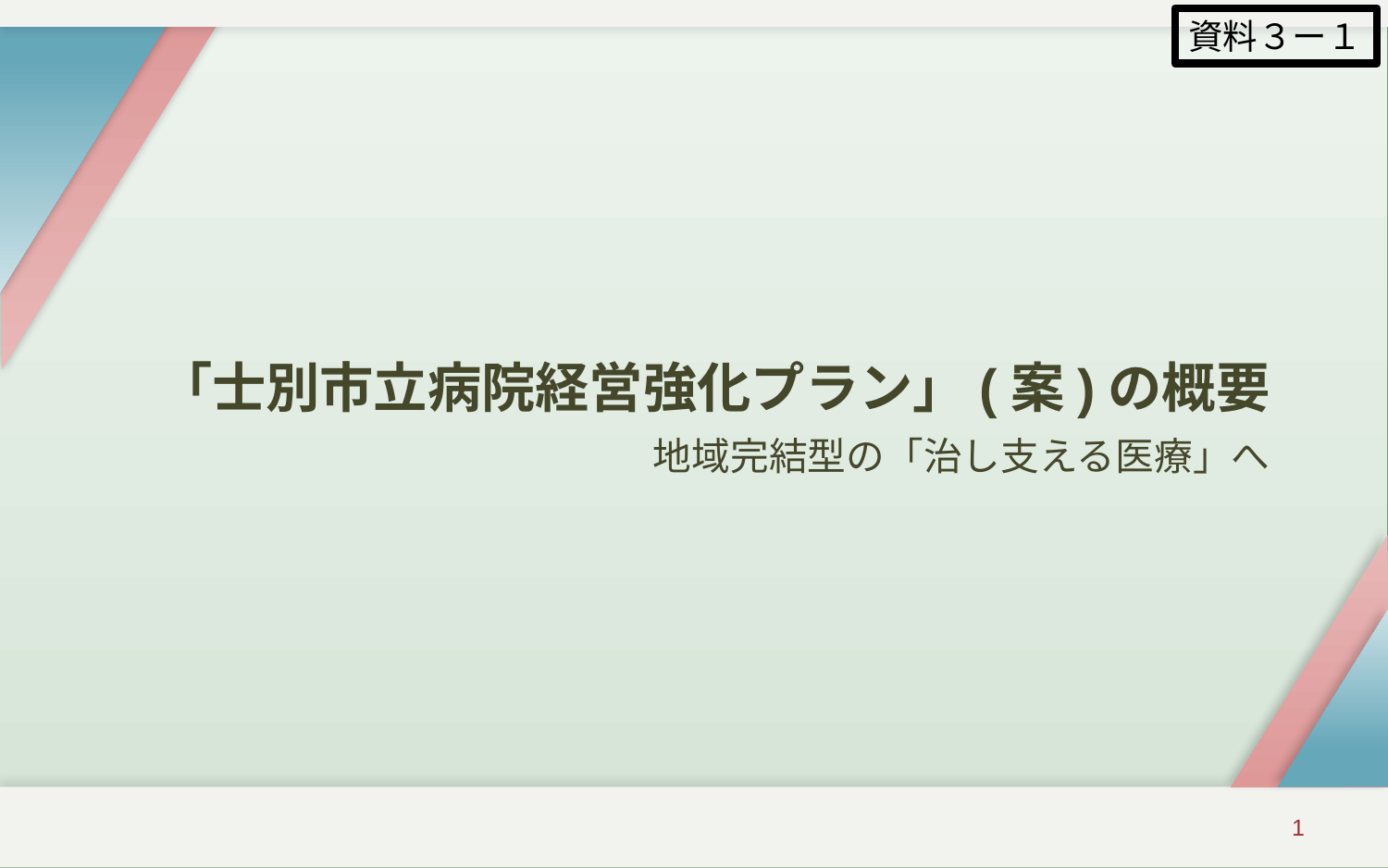

資料３ー１
# 「士別市立病院経営強化プラン」(案)の概要
地域完結型の「治し支える医療」へ
1